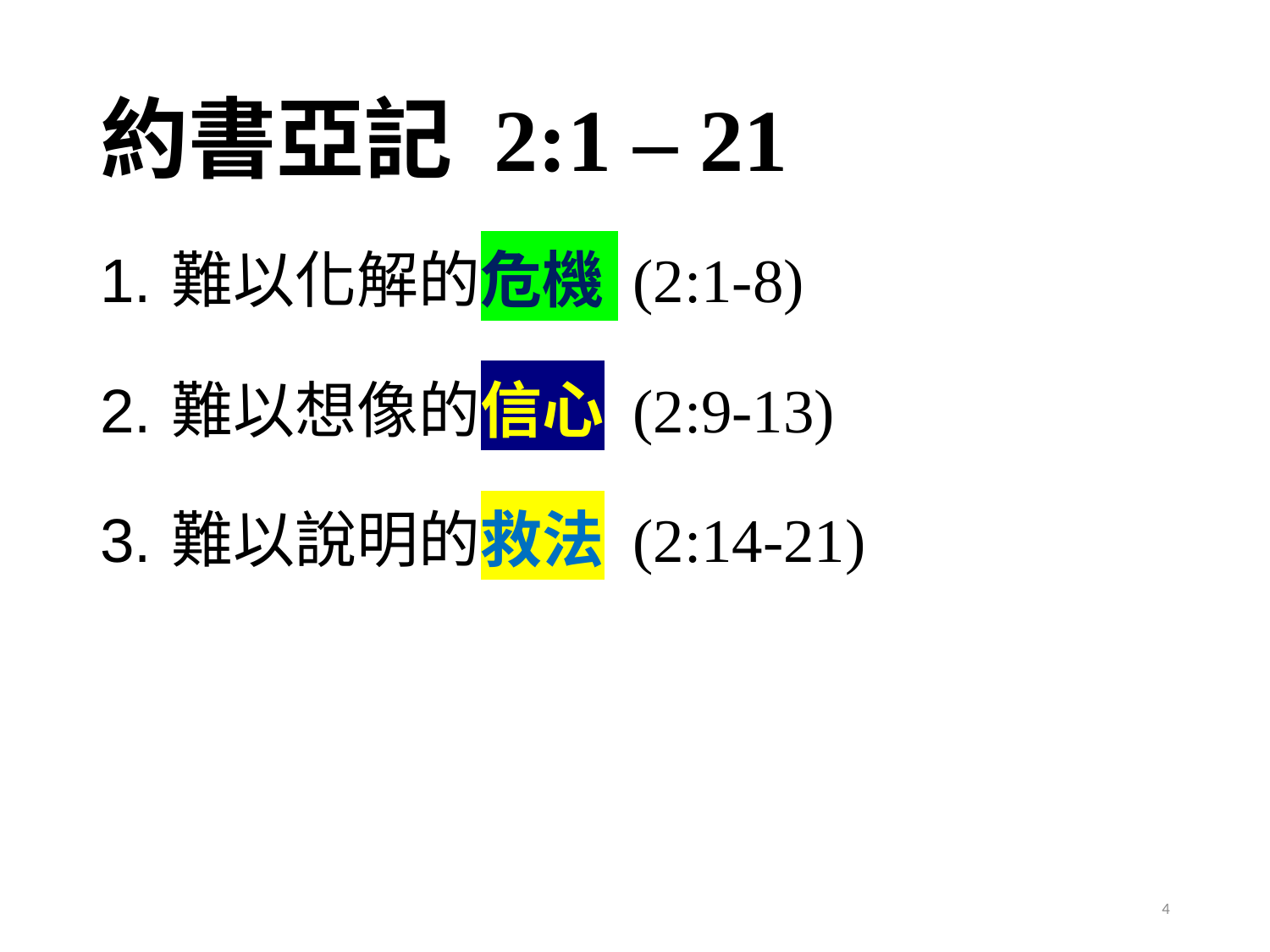

# 約書亞記 2:1 – 21
難以化解的危機 (2:1-8)
難以想像的信心 (2:9-13)
難以說明的救法 (2:14-21)

4